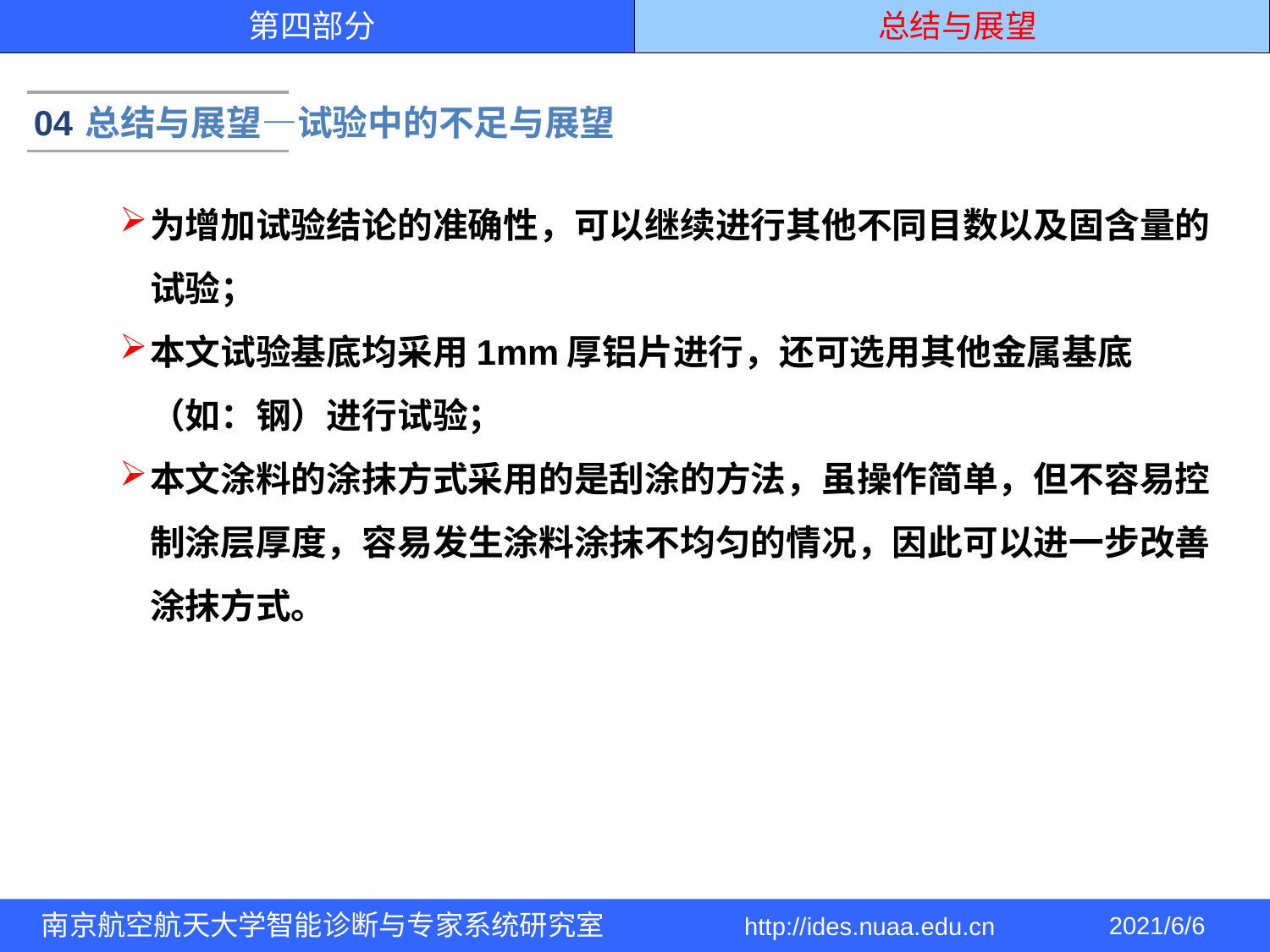

第四部分
总结与展望
04
总结与展望—试验中的不足与展望
为增加试验结论的准确性，可以继续进行其他不同目数以及固含量的试验；
本文试验基底均采用1mm厚铝片进行，还可选用其他金属基底（如：钢）进行试验；
本文涂料的涂抹方式采用的是刮涂的方法，虽操作简单，但不容易控制涂层厚度，容易发生涂料涂抹不均匀的情况，因此可以进一步改善涂抹方式。
南京航空航天大学智能诊断与专家系统研究室                 http://ides.nuaa.edu.cn

2021/6/6